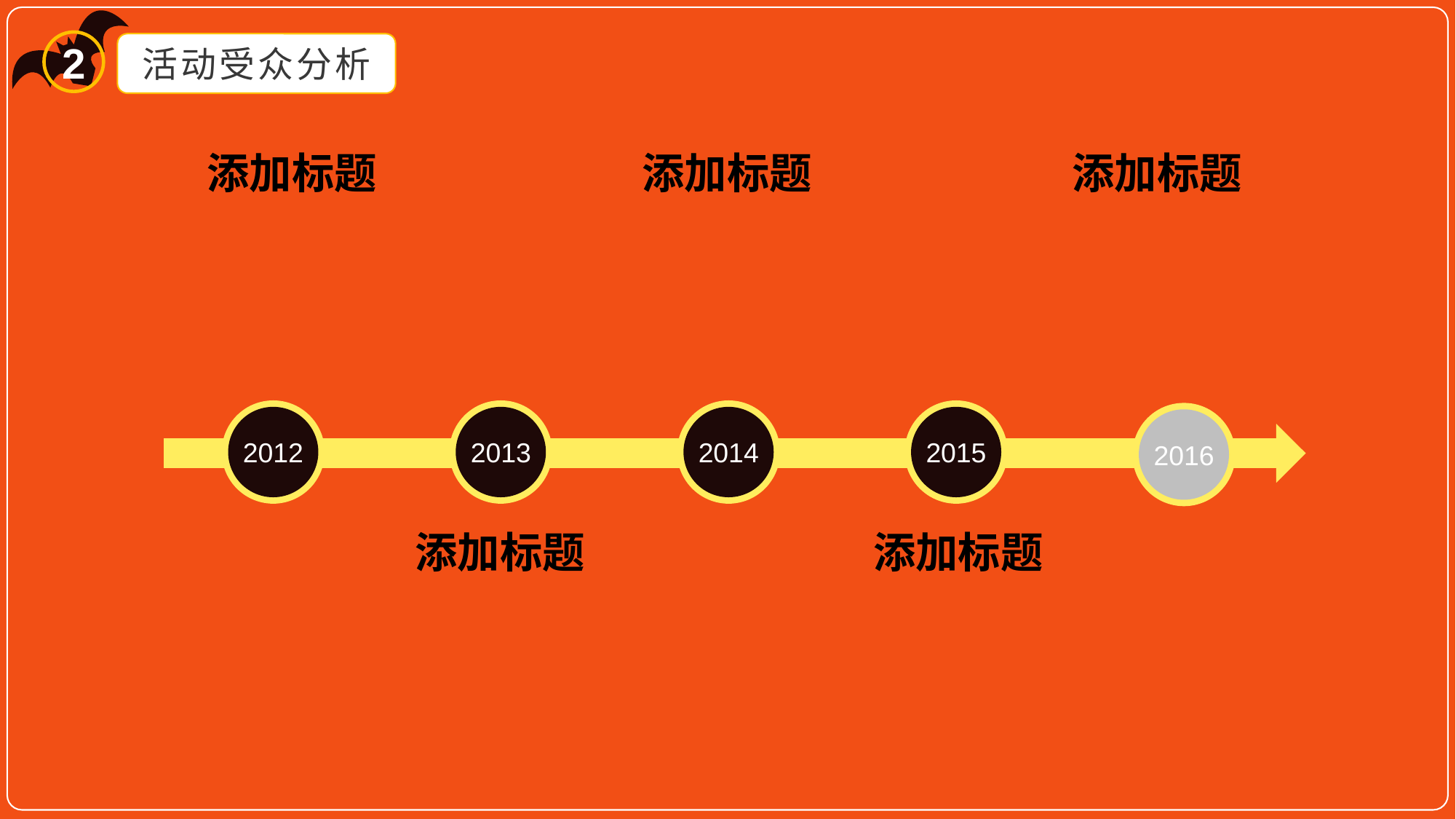

2
活动受众分析
添加标题
添加标题
添加标题

2012
2013
2014
2015
2016

添加标题
添加标题